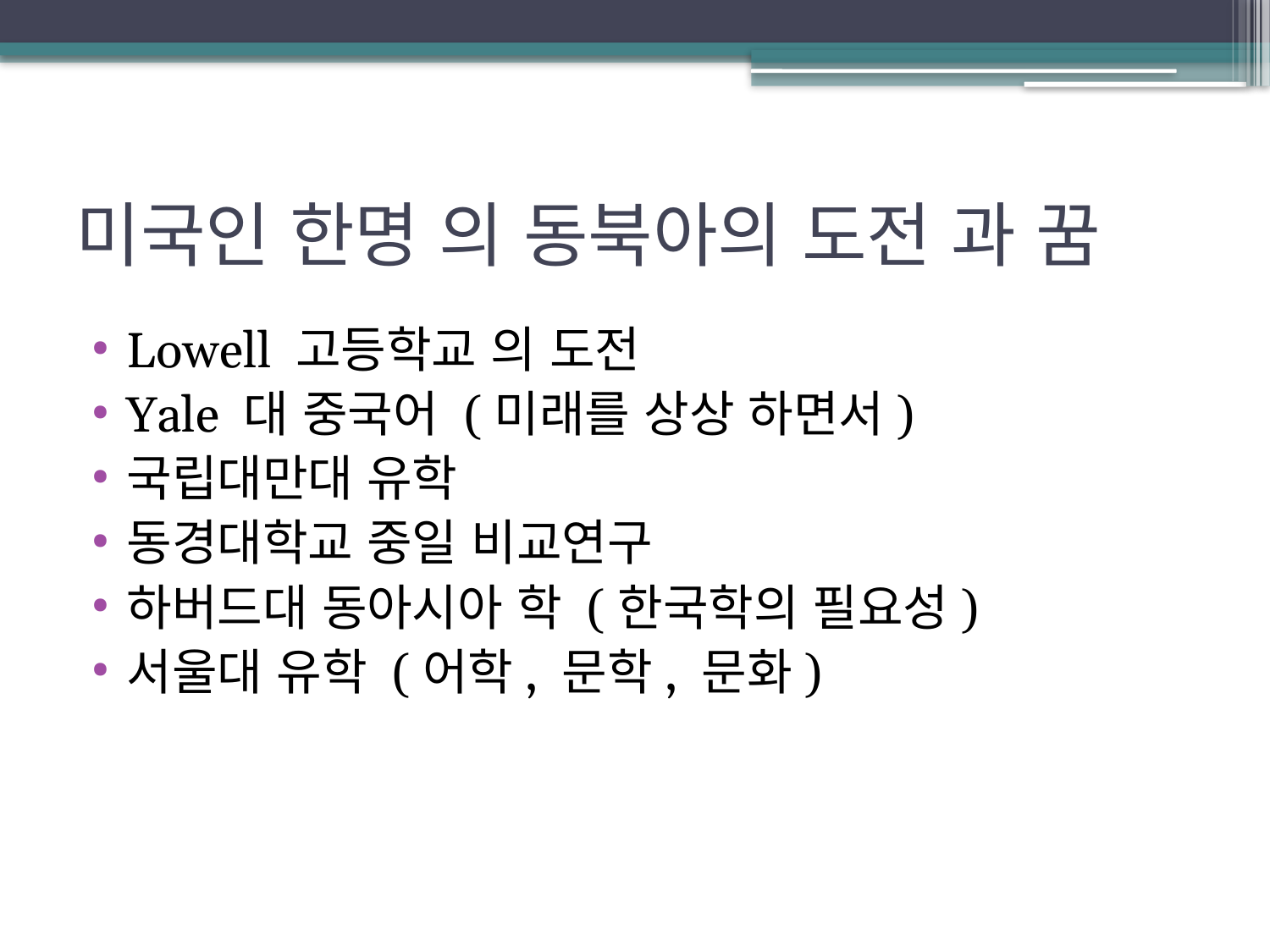

# 미국인 한명 의 동북아의 도전 과 꿈
Lowell 고등학교 의 도전
Yale 대 중국어 (미래를 상상 하면서)
국립대만대 유학
동경대학교 중일 비교연구
하버드대 동아시아 학 (한국학의 필요성)
서울대 유학 (어학, 문학, 문화)